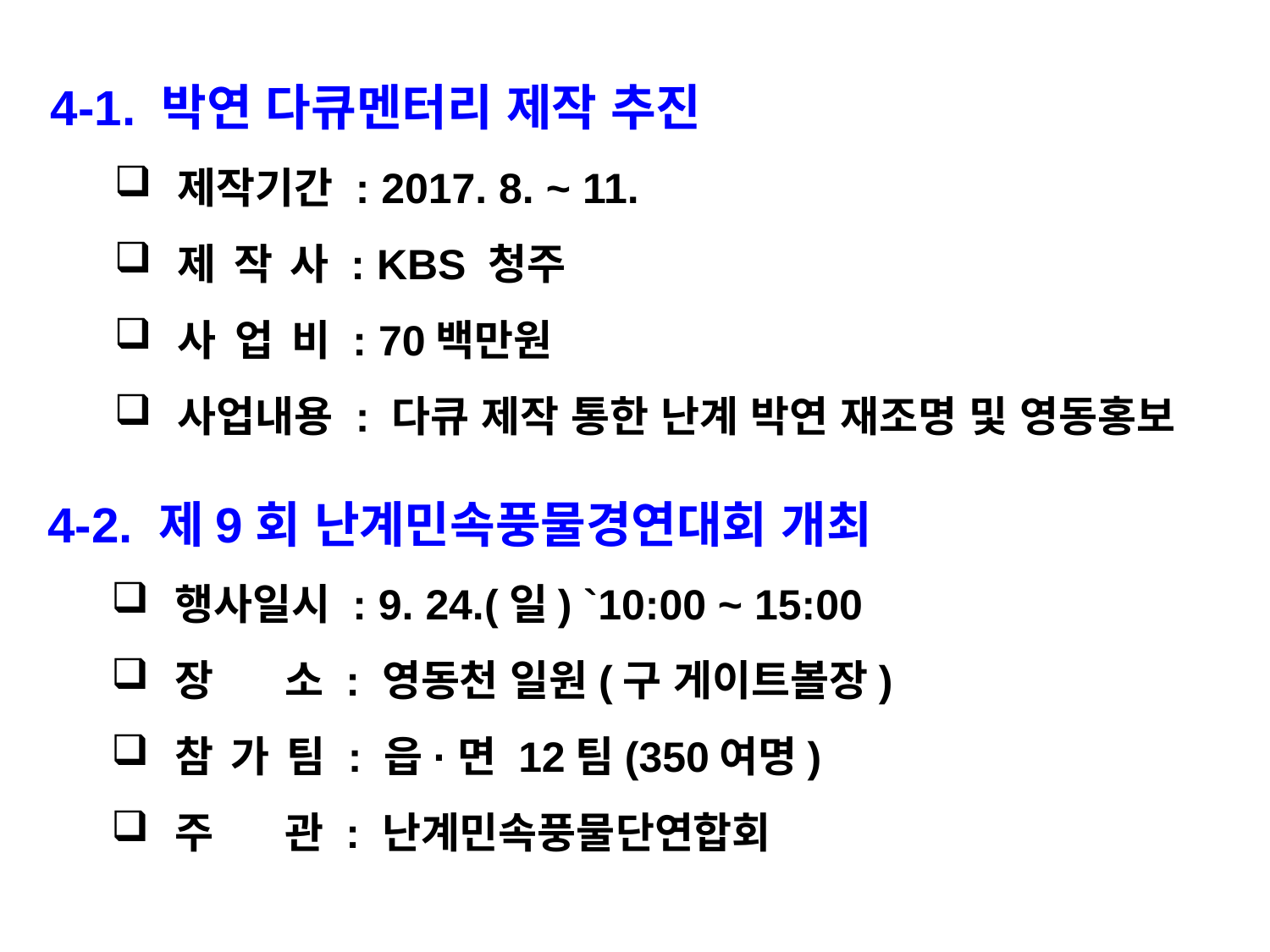

4-1. 박연 다큐멘터리 제작 추진
제작기간 : 2017. 8. ~ 11.
제 작 사 : KBS 청주
사 업 비 : 70백만원
사업내용 : 다큐 제작 통한 난계 박연 재조명 및 영동홍보

4-2. 제9회 난계민속풍물경연대회 개최
행사일시 : 9. 24.(일) `10:00 ~ 15:00
장      소 : 영동천 일원(구 게이트볼장)
참 가 팀 : 읍·면 12팀(350여명)
주      관 : 난계민속풍물단연합회